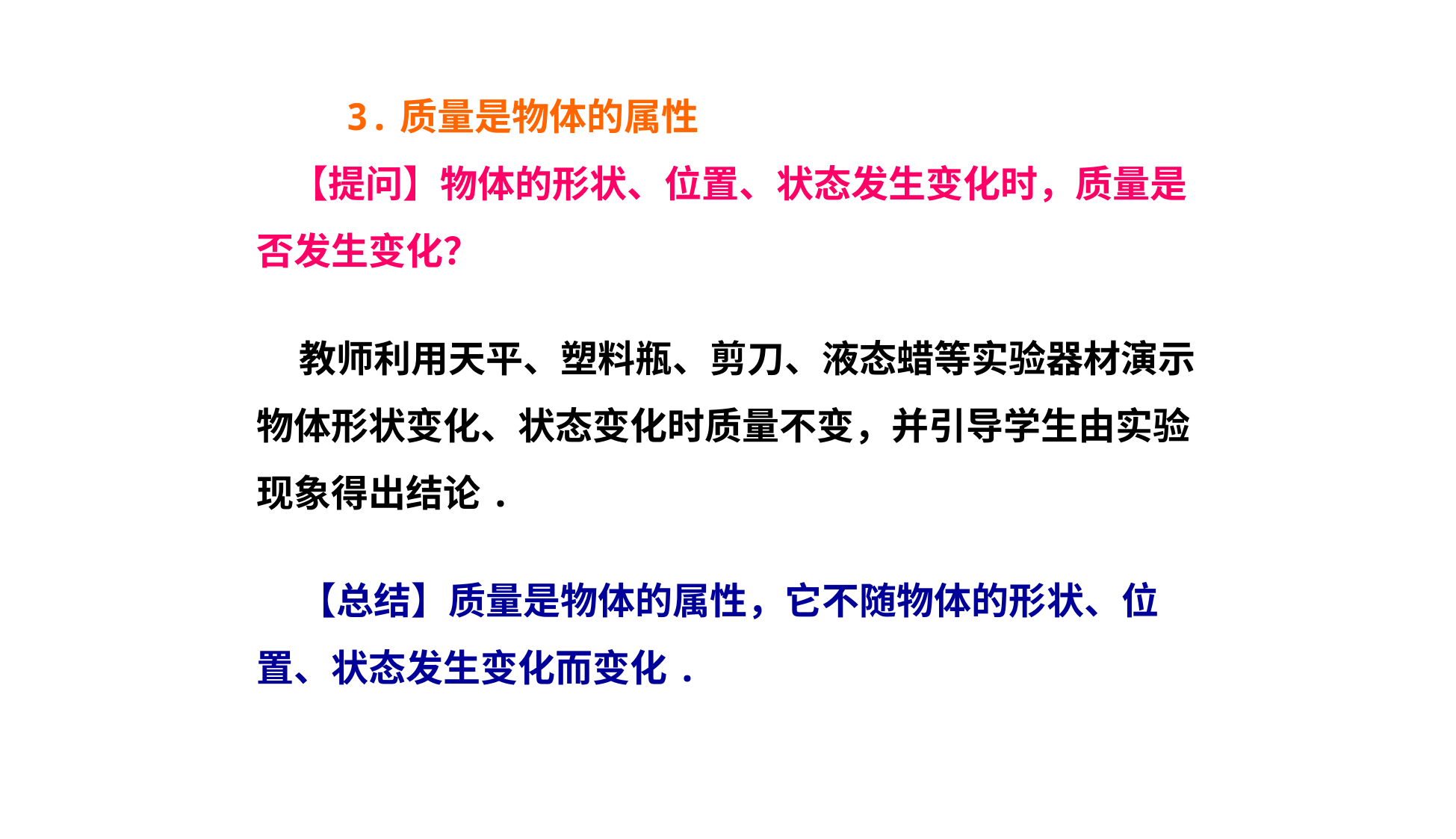

3.质量是物体的属性
   【提问】物体的形状、位置、状态发生变化时，质量是否发生变化？
    教师利用天平、塑料瓶、剪刀、液态蜡等实验器材演示物体形状变化、状态变化时质量不变，并引导学生由实验现象得出结论.
    【总结】质量是物体的属性，它不随物体的形状、位置、状态发生变化而变化.